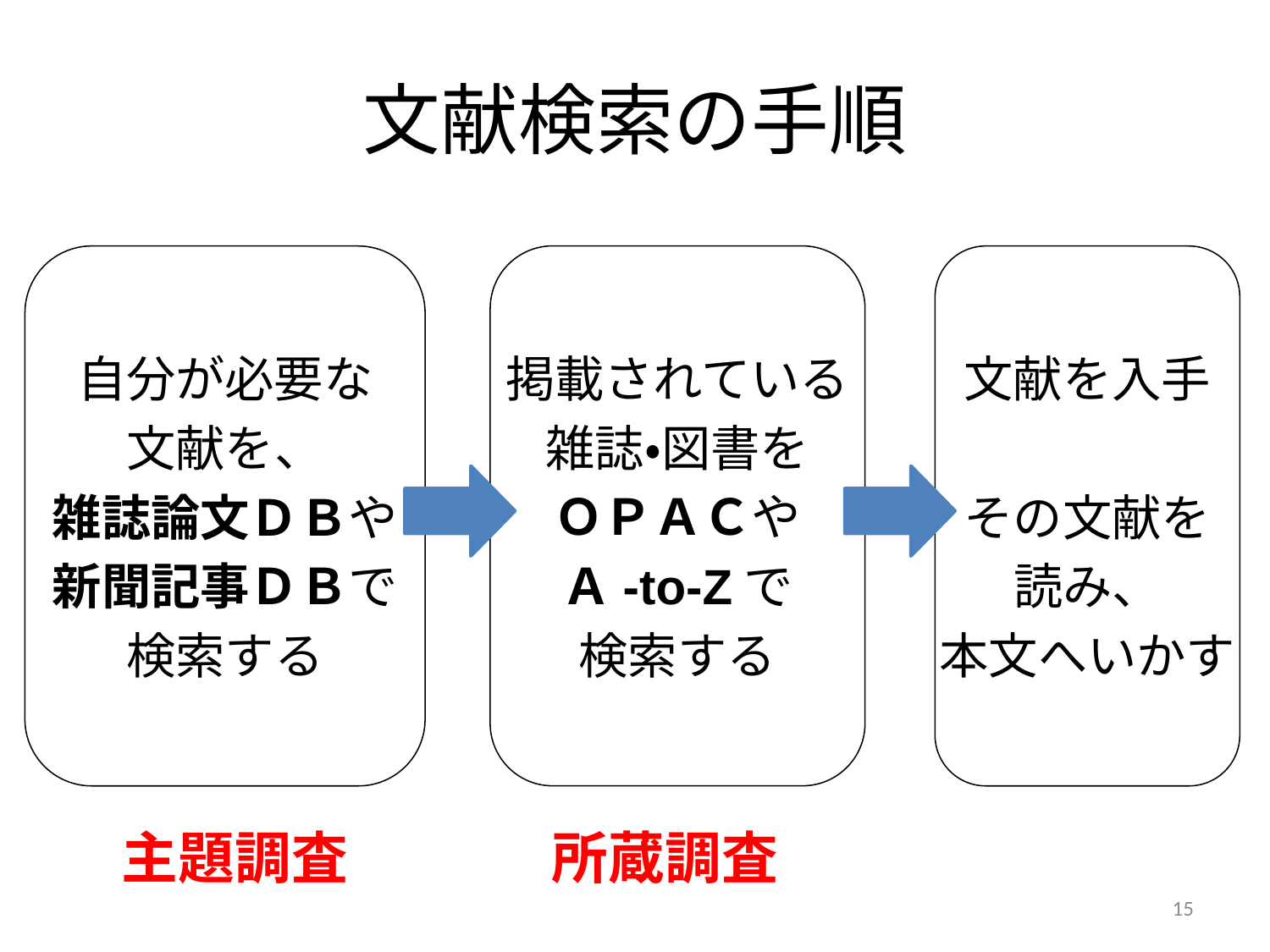

# 文献検索の手順
掲載されている
雑誌・図書を
ＯＰＡＣや
Ａ-to-Zで
検索する
自分が必要な
文献を、
雑誌論文ＤＢや
新聞記事ＤＢで
検索する
文献を入手

その文献を
読み、
本文へいかす

主題調査
所蔵調査
15